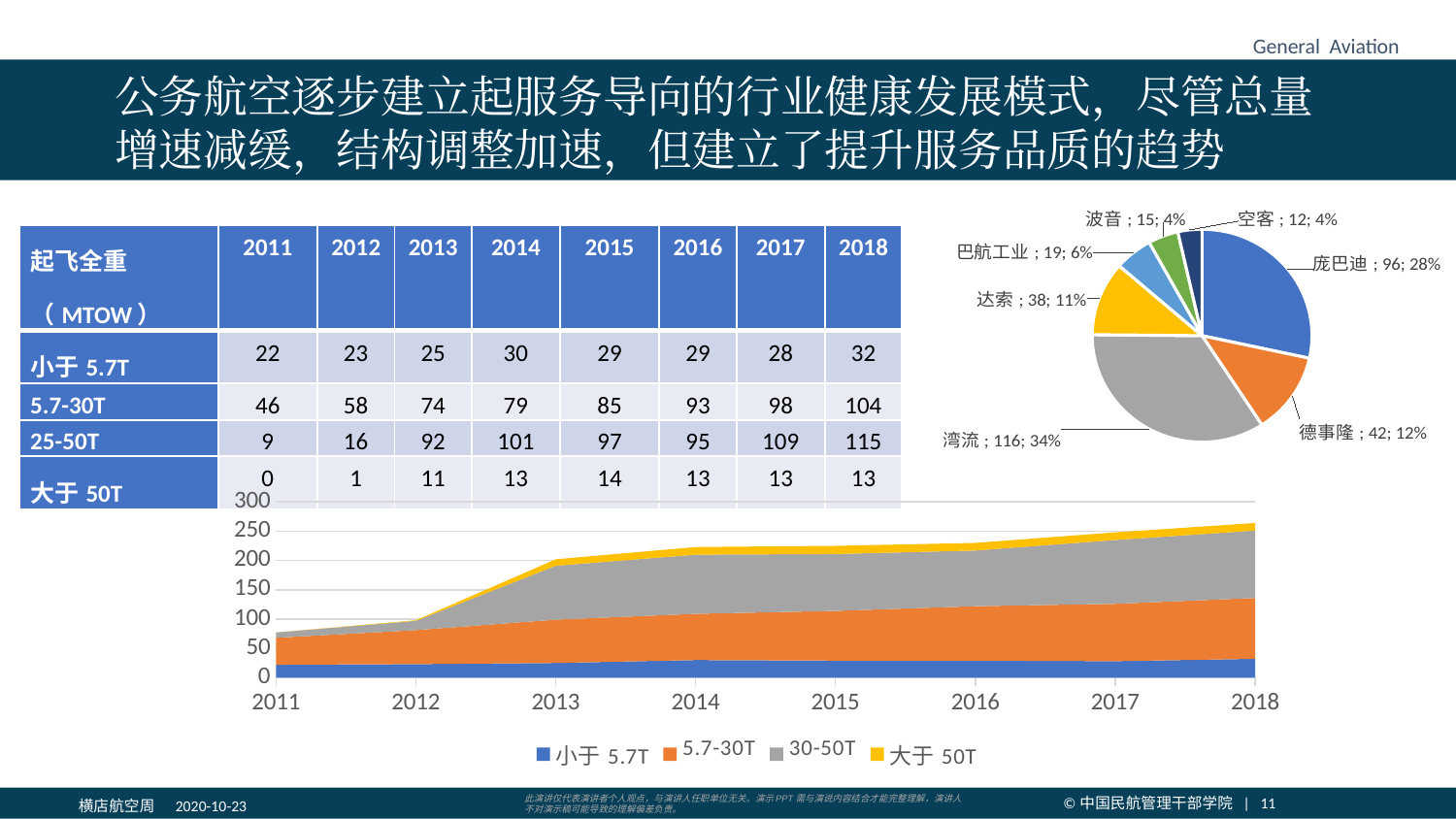

# 公务航空逐步建立起服务导向的行业健康发展模式，尽管总量增速减缓，结构调整加速，但建立了提升服务品质的趋势

### Chart

| Category |  |
|---|---|
| 庞巴迪 | 96.0 |
| 德事隆 | 42.0 |
| 湾流 | 116.0 |
| 达索 | 38.0 |
| 巴航工业 | 19.0 |
| 波音 | 15.0 |
| 空客 | 12.0 |
| 起飞全重（MTOW） | 2011 | 2012 | 2013 | 2014 | 2015 | 2016 | 2017 | 2018 |
| --- | --- | --- | --- | --- | --- | --- | --- | --- |
| 小于5.7T | 22 | 23 | 25 | 30 | 29 | 29 | 28 | 32 |
| 5.7-30T | 46 | 58 | 74 | 79 | 85 | 93 | 98 | 104 |
| 25-50T | 9 | 16 | 92 | 101 | 97 | 95 | 109 | 115 |
| 大于50T | 0 | 1 | 11 | 13 | 14 | 13 | 13 | 13 |
谁更先进？

### Chart

| Category | 小于5.7T | 5.7-30T | 30-50T | 大于50T |
|---|---|---|---|---|
| 2011 | 22.0 | 46.0 | 9.0 | 0.0 |
| 2012 | 23.0 | 58.0 | 16.0 | 1.0 |
| 2013 | 25.0 | 74.0 | 92.0 | 11.0 |
| 2014 | 30.0 | 79.0 | 101.0 | 13.0 |
| 2015 | 29.0 | 85.0 | 97.0 | 14.0 |
| 2016 | 29.0 | 93.0 | 95.0 | 13.0 |
| 2017 | 28.0 | 98.0 | 109.0 | 13.0 |
| 2018 | 32.0 | 104.0 | 115.0 | 13.0 |